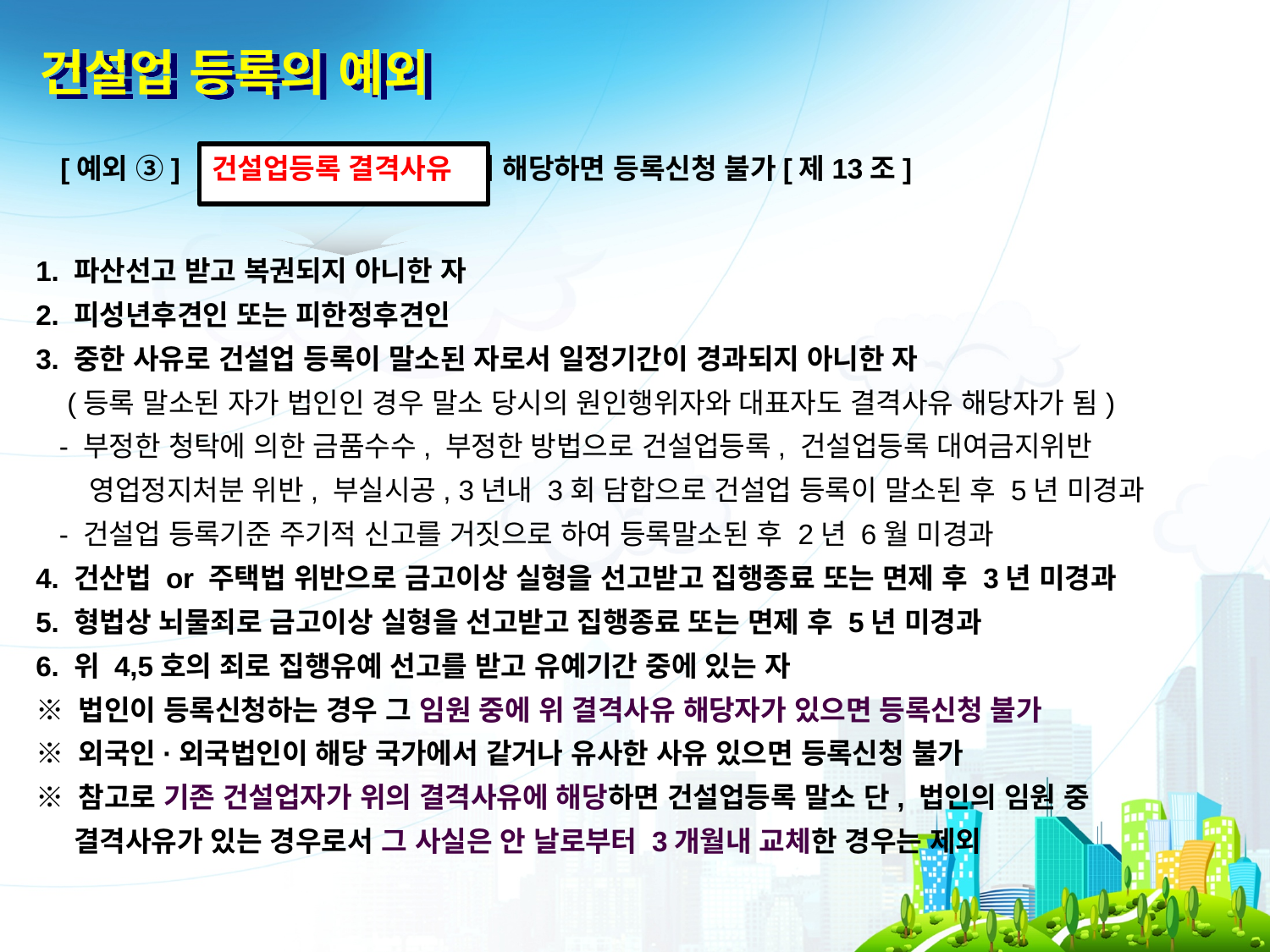

건설업 등록의 예외
경미한 건설공사
[예외 ③]                                    에 해당하면 등록신청 불가[제13조]
건설업등록 결격사유

1. 파산선고 받고 복권되지 아니한 자
2. 피성년후견인 또는 피한정후견인
3. 중한 사유로 건설업 등록이 말소된 자로서 일정기간이 경과되지 아니한 자
    (등록 말소된 자가 법인인 경우 말소 당시의 원인행위자와 대표자도 결격사유 해당자가 됨)
   - 부정한 청탁에 의한 금품수수, 부정한 방법으로 건설업등록, 건설업등록 대여금지위반
      영업정지처분 위반, 부실시공, 3년내 3회 담합으로 건설업 등록이 말소된 후 5년 미경과
   - 건설업 등록기준 주기적 신고를 거짓으로 하여 등록말소된 후 2년 6월 미경과
4. 건산법 or 주택법 위반으로 금고이상 실형을 선고받고 집행종료 또는 면제 후 3년 미경과
5. 형법상 뇌물죄로 금고이상 실형을 선고받고 집행종료 또는 면제 후 5년 미경과
6. 위 4,5호의 죄로 집행유예 선고를 받고 유예기간 중에 있는 자
※ 법인이 등록신청하는 경우 그 임원 중에 위 결격사유 해당자가 있으면 등록신청 불가
※ 외국인·외국법인이 해당 국가에서 같거나 유사한 사유 있으면 등록신청 불가
※ 참고로 기존 건설업자가 위의 결격사유에 해당하면 건설업등록 말소 단, 법인의 임원 중
    결격사유가 있는 경우로서 그 사실은 안 날로부터 3개월내 교체한 경우는 제외